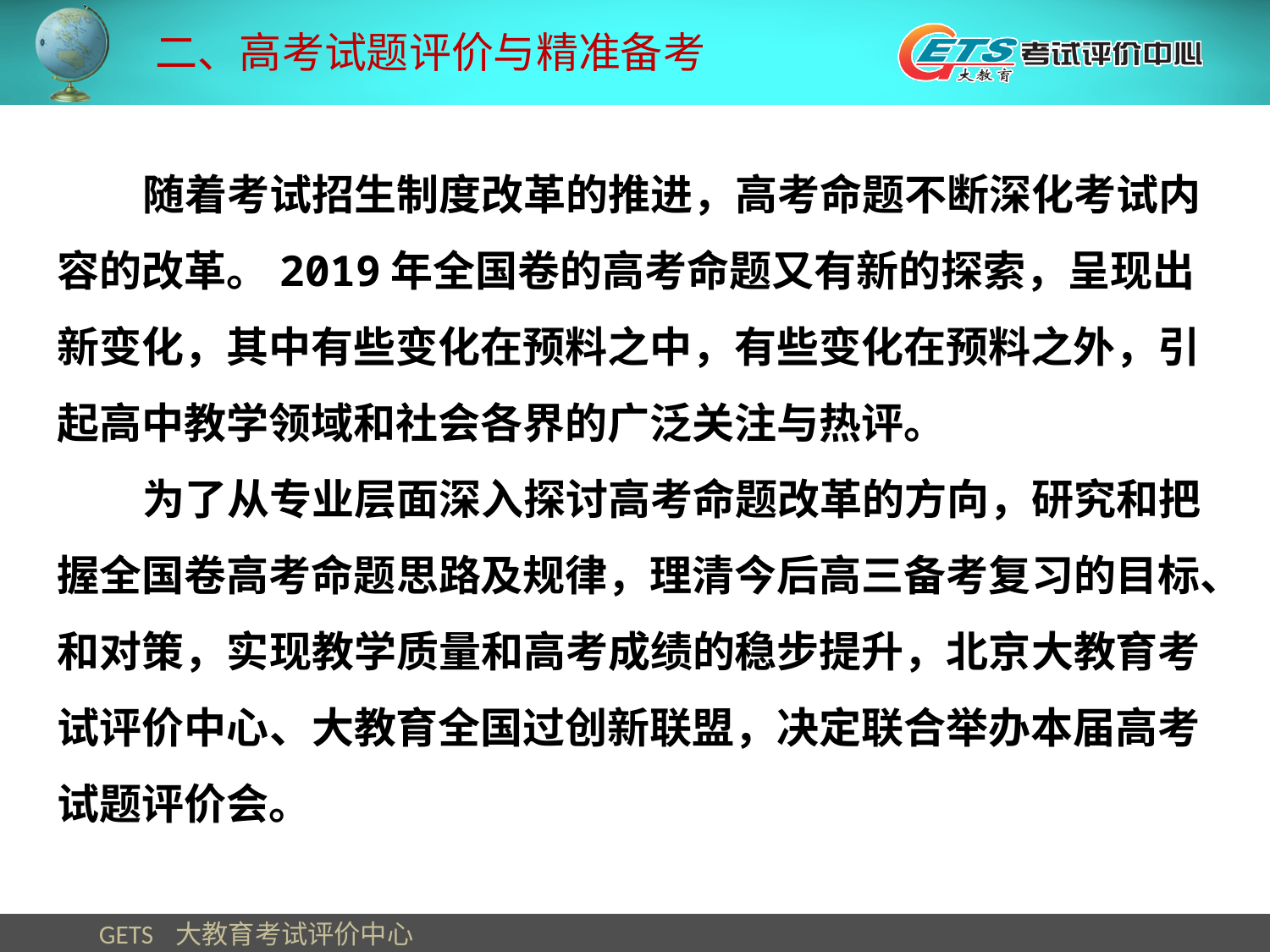

二、高考试题评价与精准备考
随着考试招生制度改革的推进，高考命题不断深化考试内容的改革。2019年全国卷的高考命题又有新的探索，呈现出新变化，其中有些变化在预料之中，有些变化在预料之外，引起高中教学领域和社会各界的广泛关注与热评。
为了从专业层面深入探讨高考命题改革的方向，研究和把握全国卷高考命题思路及规律，理清今后高三备考复习的目标、和对策，实现教学质量和高考成绩的稳步提升，北京大教育考试评价中心、大教育全国过创新联盟，决定联合举办本届高考试题评价会。